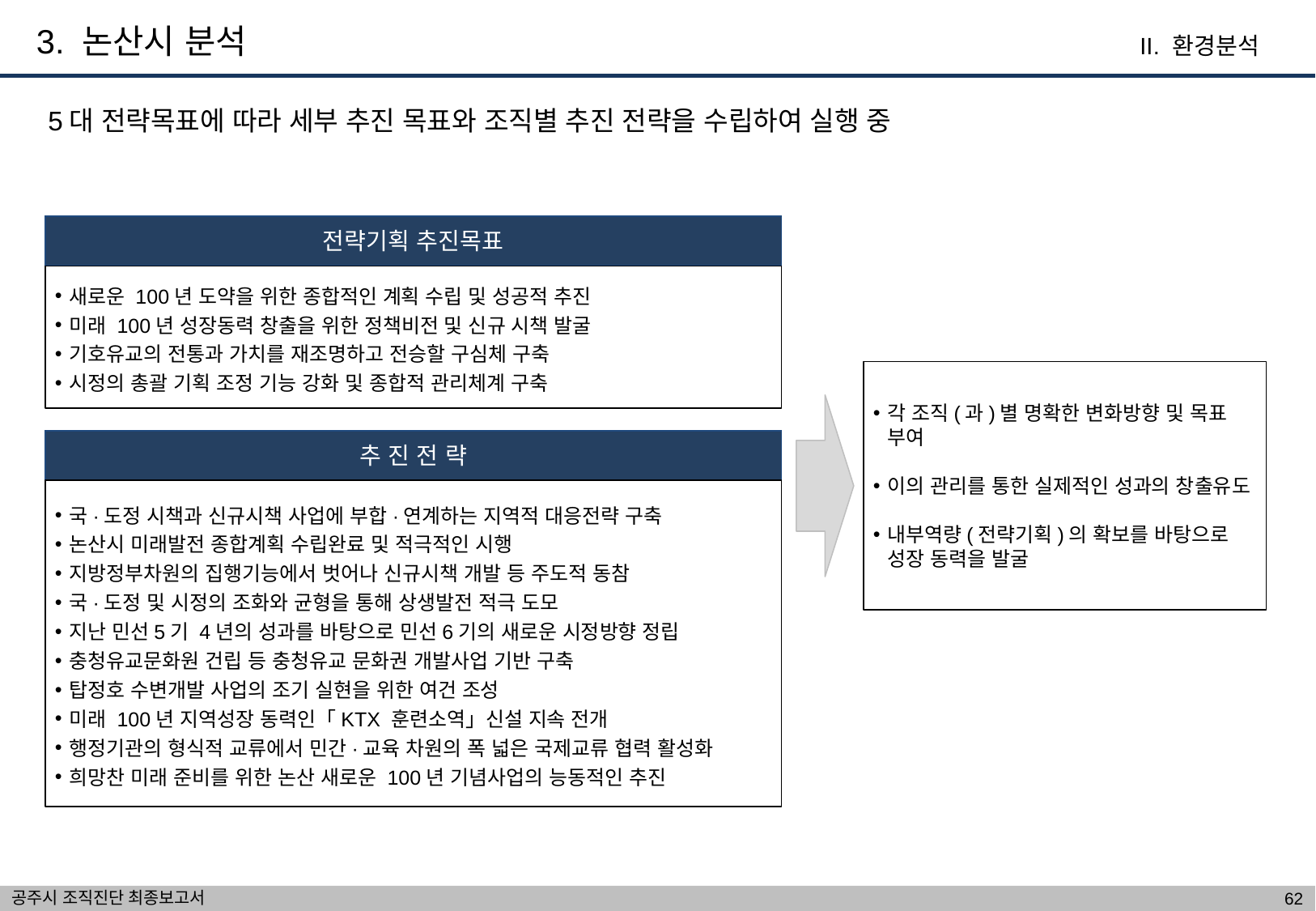

3. 논산시 분석
II. 환경분석
5대 전략목표에 따라 세부 추진 목표와 조직별 추진 전략을 수립하여 실행 중
전략기획 추진목표
새로운 100년 도약을 위한 종합적인 계획 수립 및 성공적 추진
미래 100년 성장동력 창출을 위한 정책비전 및 신규 시책 발굴
기호유교의 전통과 가치를 재조명하고 전승할 구심체 구축
시정의 총괄 기획 조정 기능 강화 및 종합적 관리체계 구축
각 조직(과)별 명확한 변화방향 및 목표 부여

이의 관리를 통한 실제적인 성과의 창출유도

내부역량(전략기획)의 확보를 바탕으로 성장 동력을 발굴

추 진 전 략
국·도정 시책과 신규시책 사업에 부합·연계하는 지역적 대응전략 구축
논산시 미래발전 종합계획 수립완료 및 적극적인 시행
지방정부차원의 집행기능에서 벗어나 신규시책 개발 등 주도적 동참
국·도정 및 시정의 조화와 균형을 통해 상생발전 적극 도모
지난 민선5기 4년의 성과를 바탕으로 민선6기의 새로운 시정방향 정립
충청유교문화원 건립 등 충청유교 문화권 개발사업 기반 구축
탑정호 수변개발 사업의 조기 실현을 위한 여건 조성
미래 100년 지역성장 동력인「KTX 훈련소역」신설 지속 전개
행정기관의 형식적 교류에서 민간·교육 차원의 폭 넓은 국제교류 협력 활성화
희망찬 미래 준비를 위한 논산 새로운 100년 기념사업의 능동적인 추진